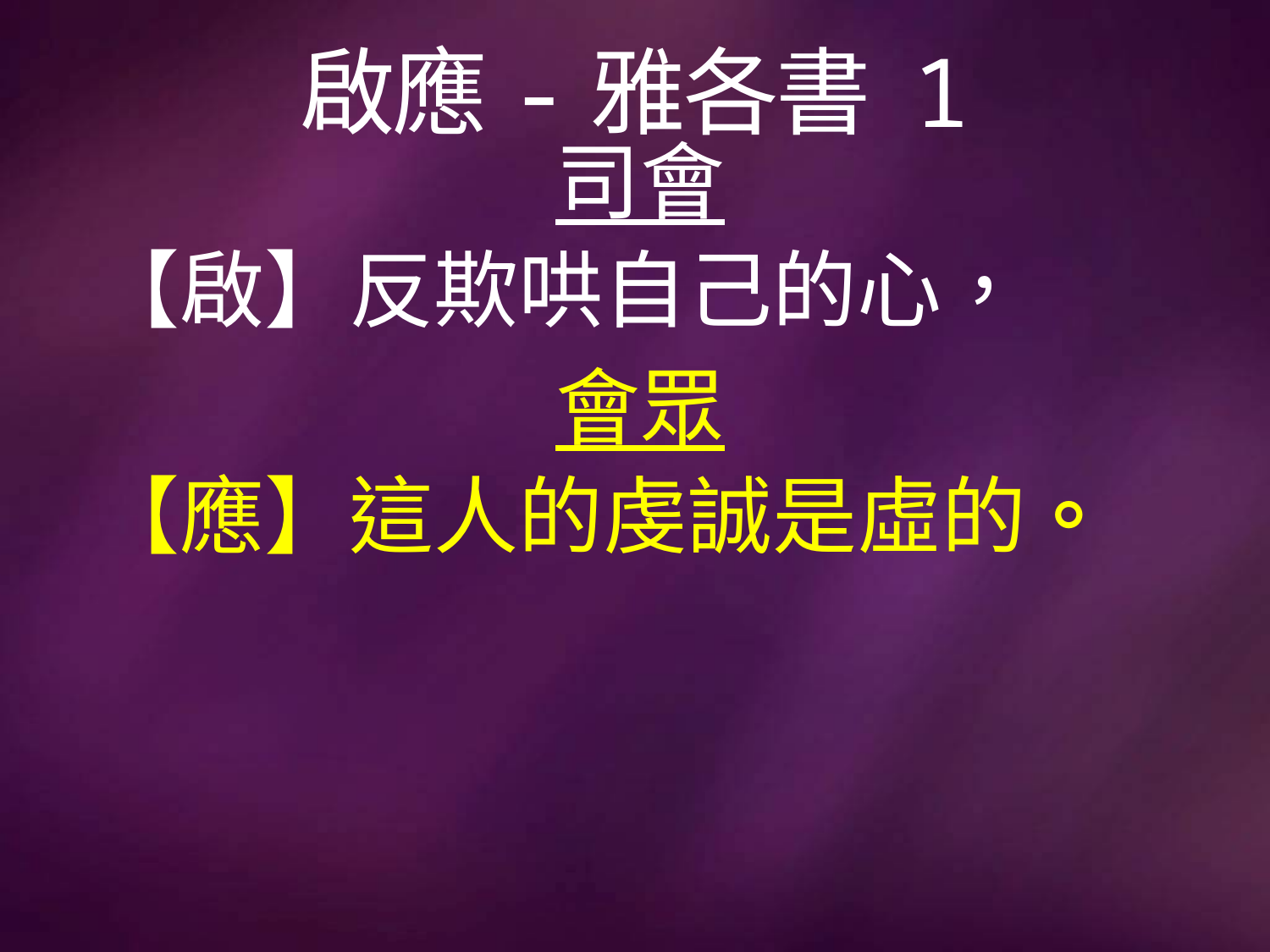

# 啟應-雅各書 1
司會
【啟】反欺哄自己的心，

會眾
【應】這人的虔誠是虛的。